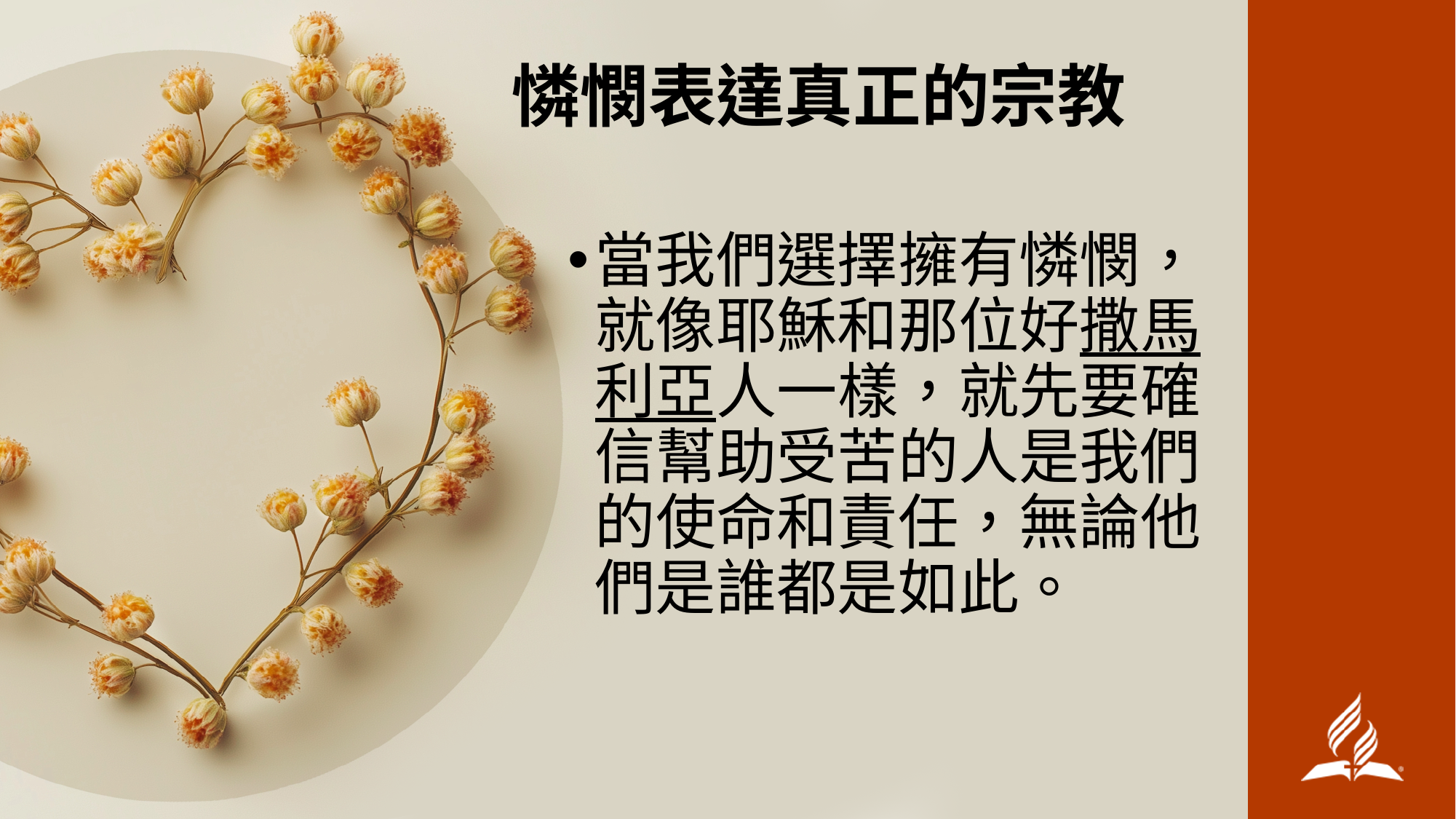

# 憐憫表達真正的宗教
當我們選擇擁有憐憫，就像耶穌和那位好撒馬利亞人一樣，就先要確信幫助受苦的人是我們的使命和責任，無論他們是誰都是如此。